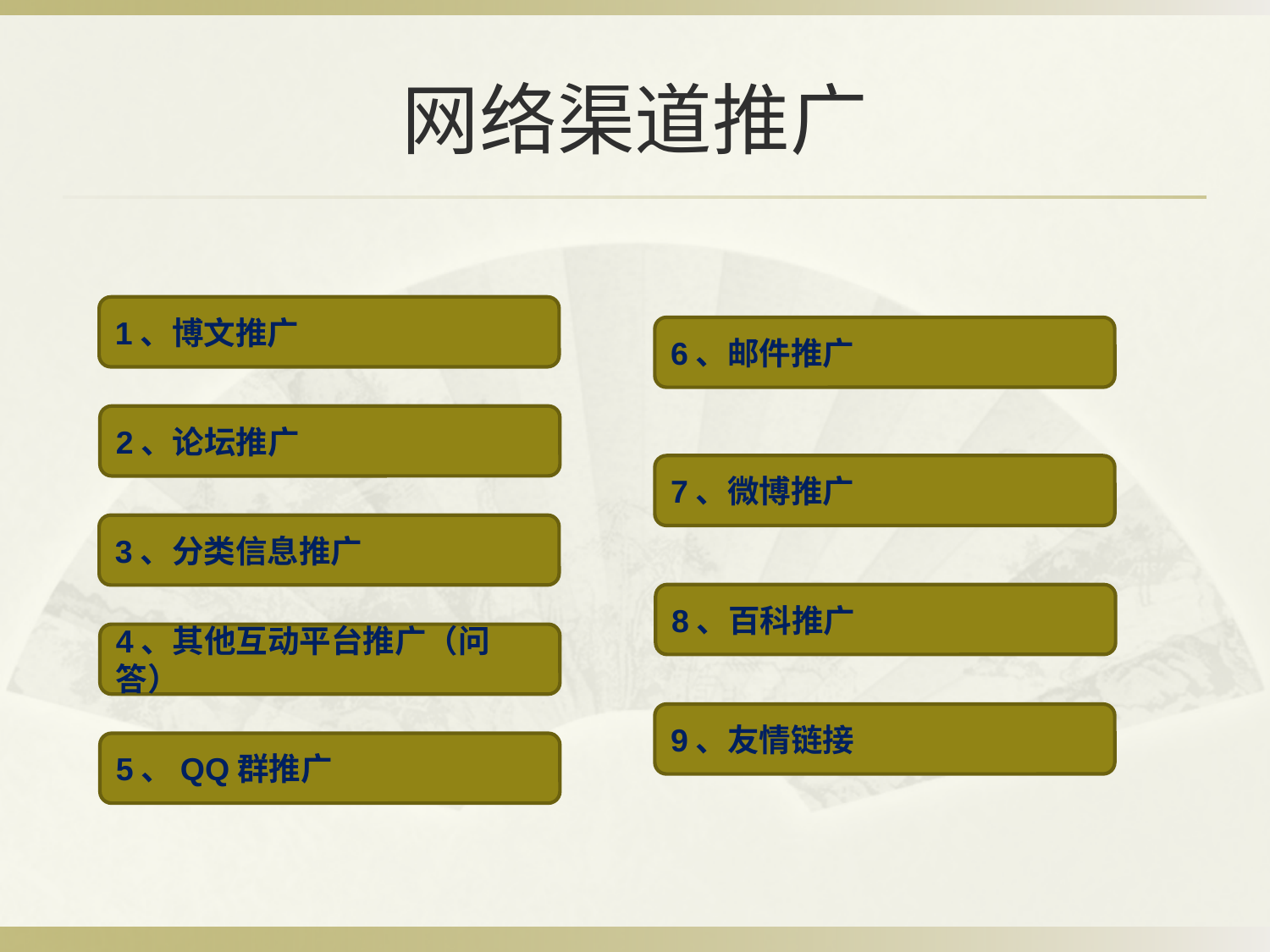

# 网络渠道推广

1、博文推广
6、邮件推广
2、论坛推广
7、微博推广
3、分类信息推广
8、百科推广
4、其他互动平台推广（问答）
9、友情链接
5、QQ群推广